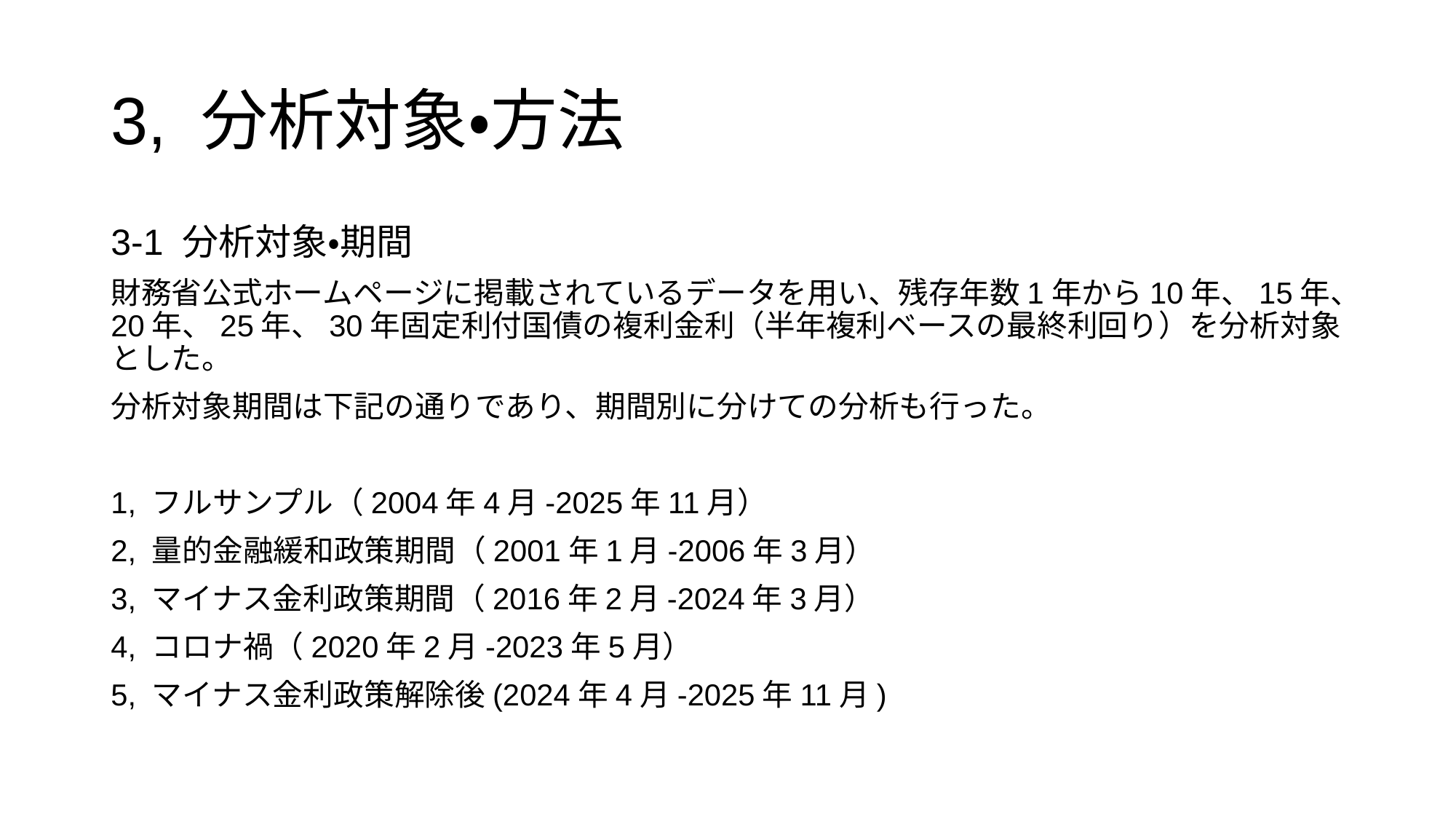

# 3, 分析対象・方法
3-1 分析対象・期間
財務省公式ホームページに掲載されているデータを用い、残存年数1年から10年、15年、20年、25年、30年固定利付国債の複利金利（半年複利ベースの最終利回り）を分析対象 とした。
分析対象期間は下記の通りであり、期間別に分けての分析も行った。

1, フルサンプル（2004年4月-2025年11月）
2, 量的金融緩和政策期間（2001年1月-2006年3月）
3, マイナス金利政策期間（2016年2月-2024年3月）
4, コロナ禍（2020年2月-2023年5月）
5, マイナス金利政策解除後(2024年4月-2025年11月)